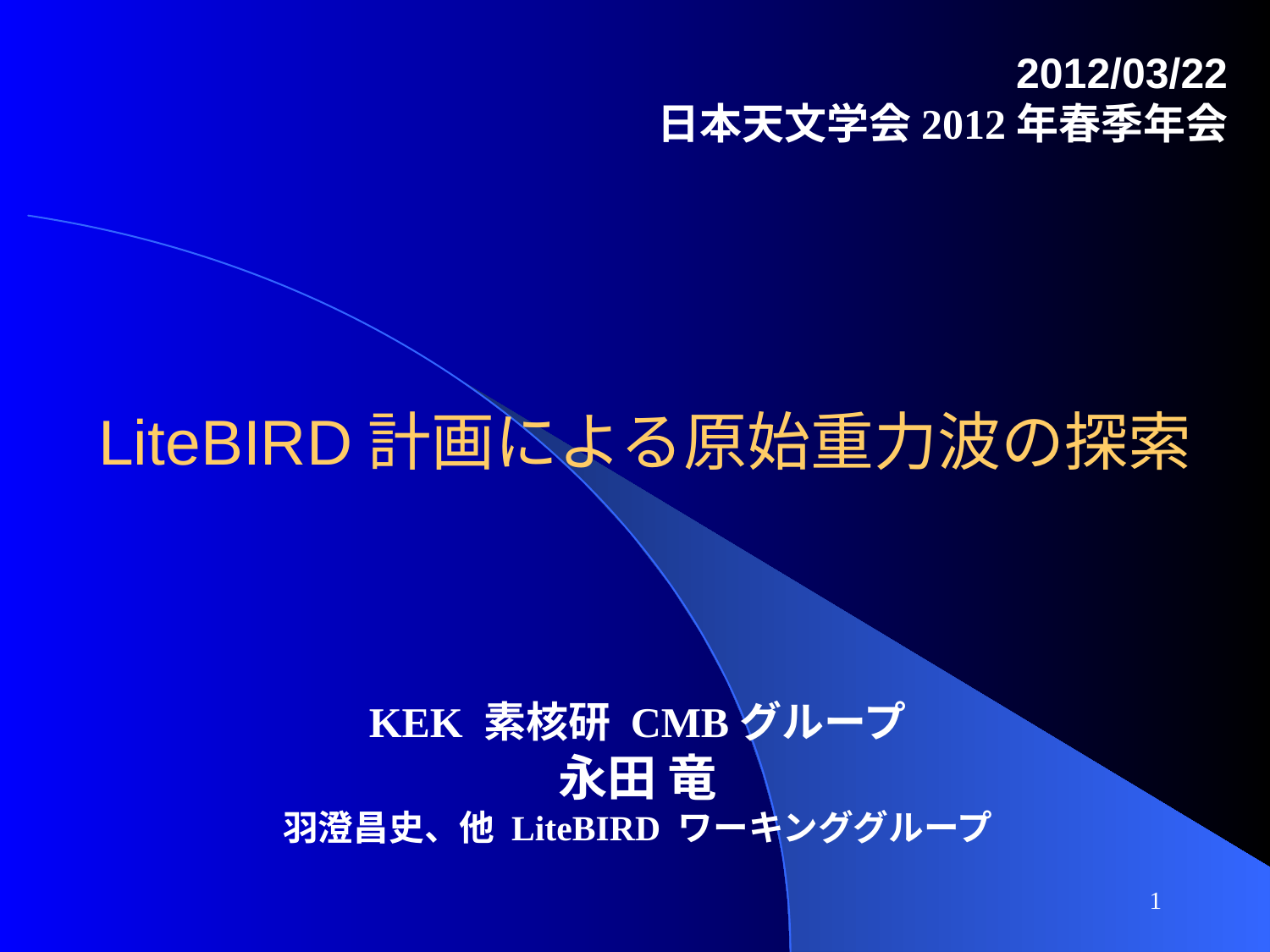

2012/03/22
日本天文学会2012年春季年会
# LiteBIRD計画による原始重力波の探索
KEK 素核研 CMBグループ
永田 竜
羽澄昌史、他 LiteBIRD ワーキンググループ
1